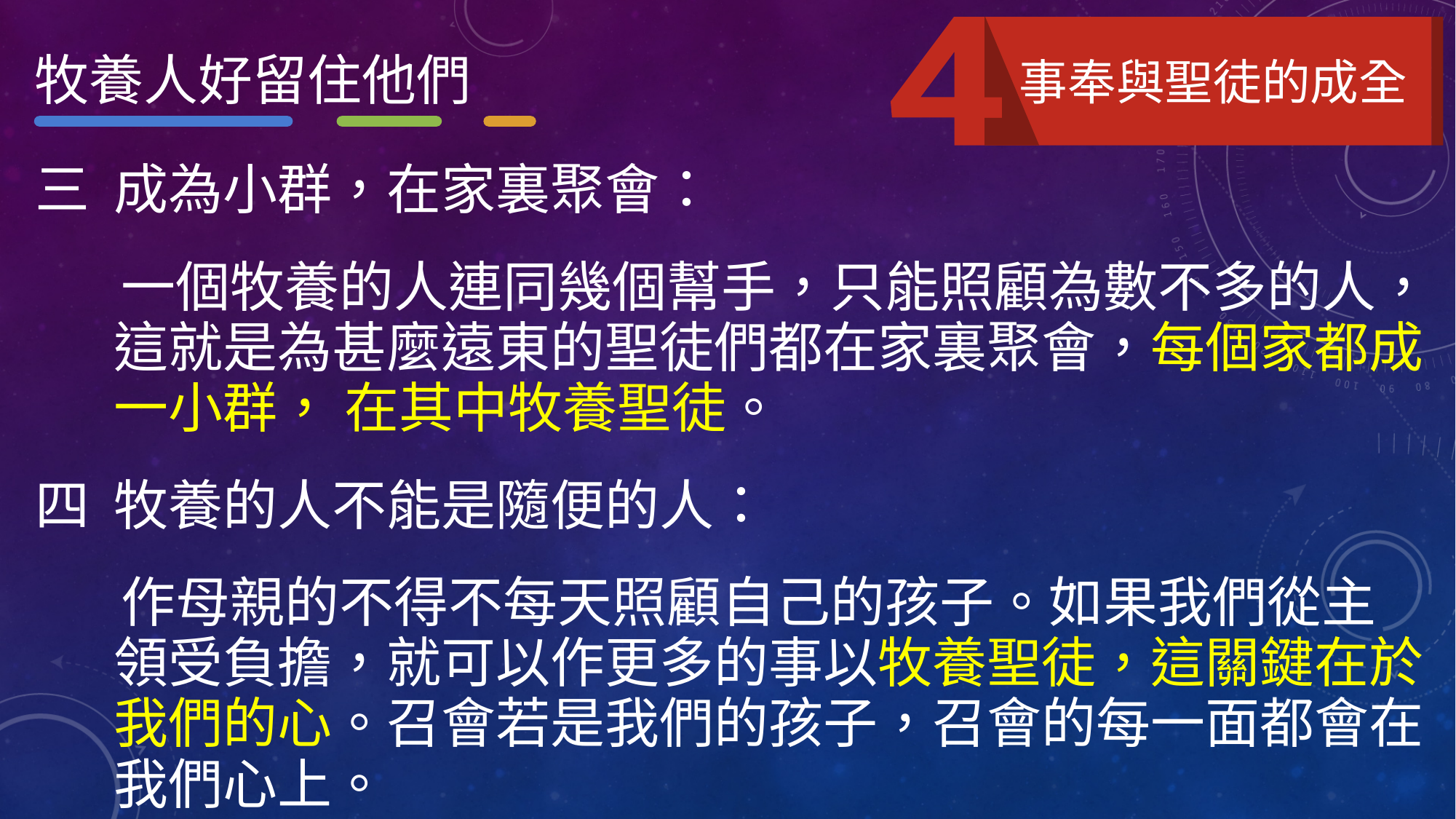

牧養人好留住他們
事奉與聖徒的成全

三  成為小群，在家裏聚會：
      一個牧養的人連同幾個幫手，只能照顧為數不多的人，這就是為甚麼遠東的聖徒們都在家裏聚會，每個家都成一小群， 在其中牧養聖徒。
四  牧養的人不能是隨便的人：
      作母親的不得不每天照顧自己的孩子。如果我們從主領受負擔，就可以作更多的事以牧養聖徒，這關鍵在於我們的心。召會若是我們的孩子，召會的每一面都會在我們心上。